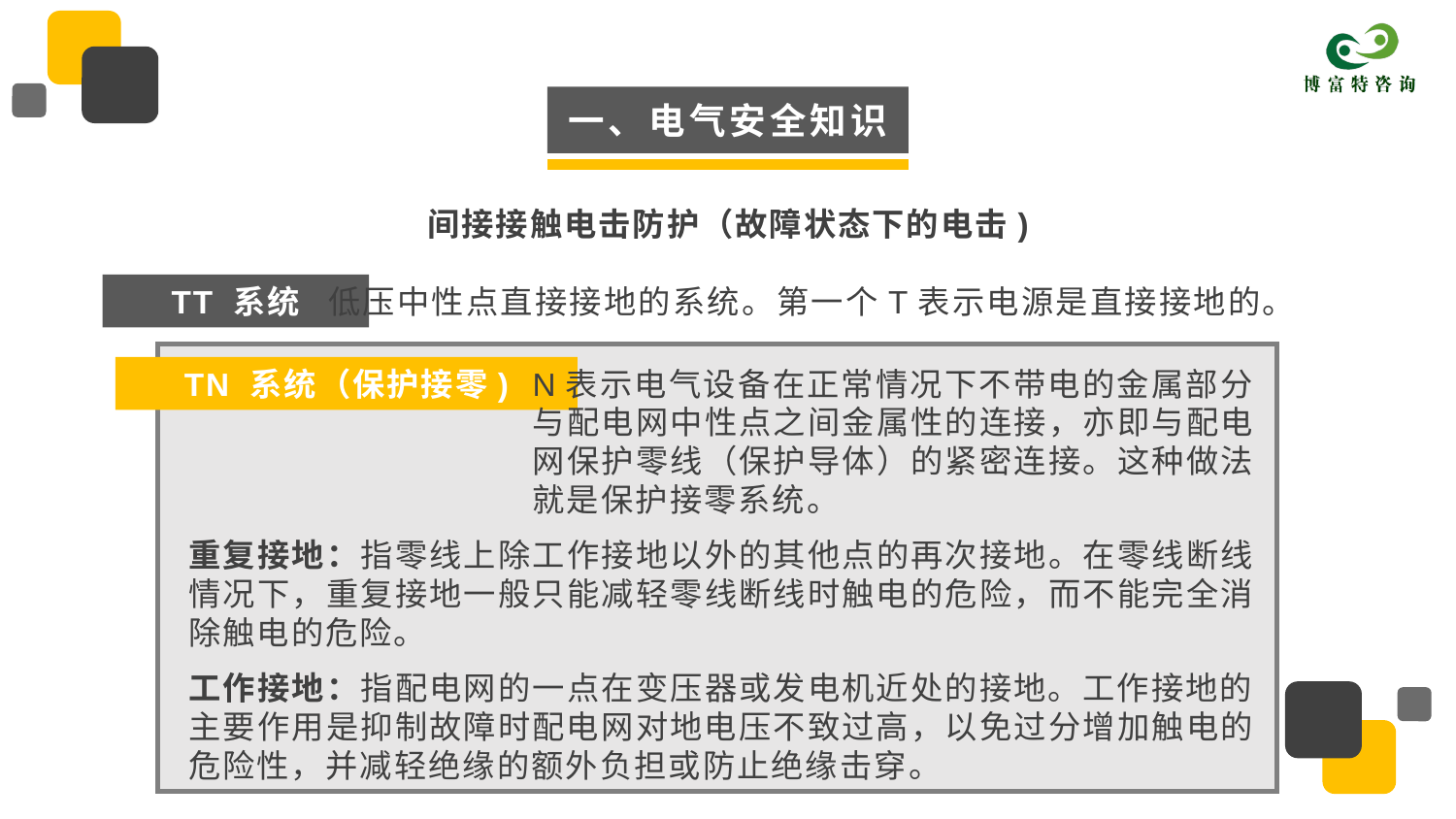

一、电气安全知识
间接接触电击防护（故障状态下的电击)
TT 系统
低压中性点直接接地的系统。第一个T表示电源是直接接地的。

TN 系统（保护接零)
N表示电气设备在正常情况下不带电的金属部分与配电网中性点之间金属性的连接，亦即与配电网保护零线（保护导体）的紧密连接。这种做法就是保护接零系统。
重复接地：指零线上除工作接地以外的其他点的再次接地。在零线断线情况下，重复接地一般只能减轻零线断线时触电的危险，而不能完全消除触电的危险。
工作接地：指配电网的一点在变压器或发电机近处的接地。工作接地的主要作用是抑制故障时配电网对地电压不致过高，以免过分增加触电的危险性，并减轻绝缘的额外负担或防止绝缘击穿。